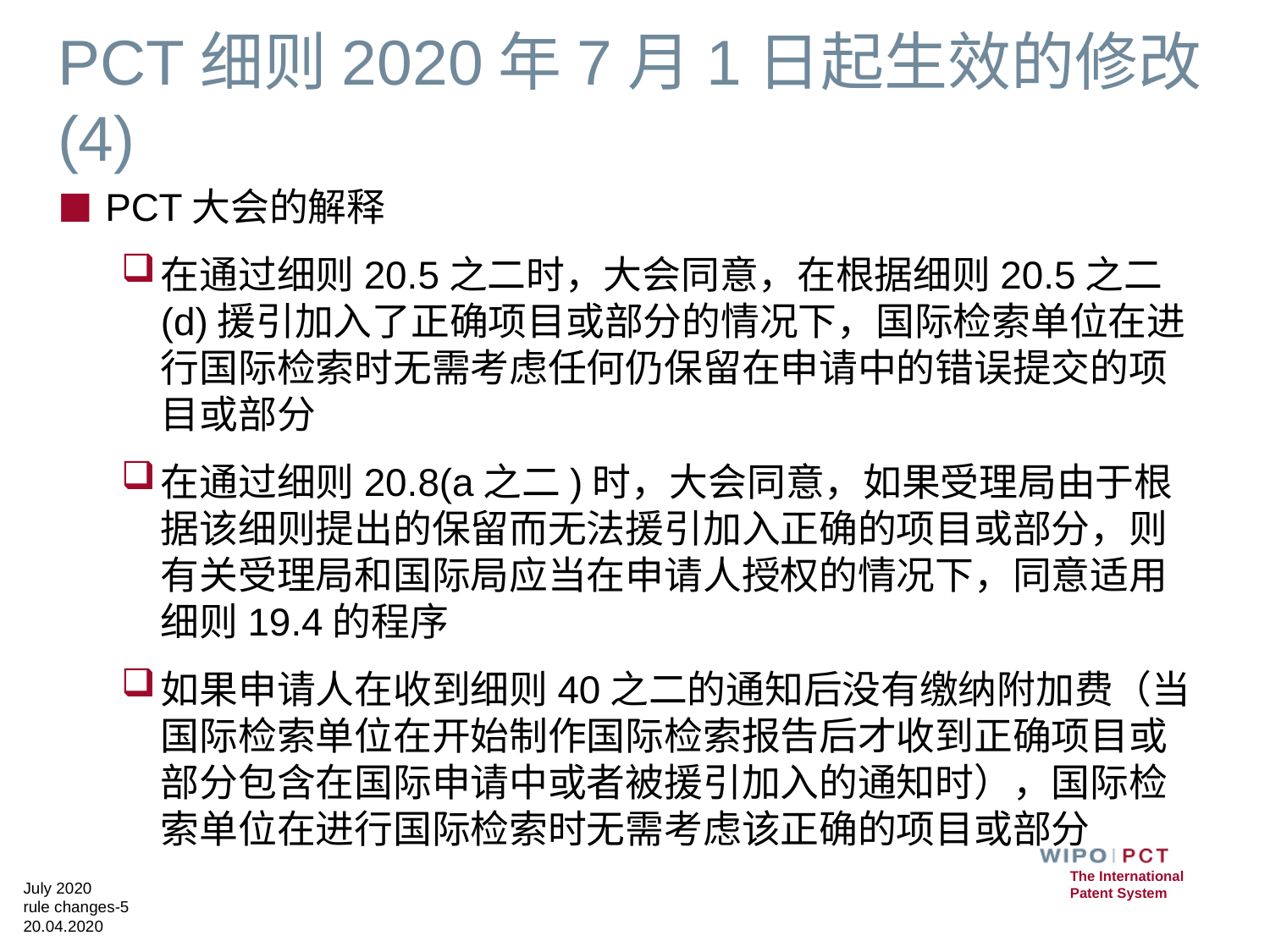

# PCT细则2020年7月1日起生效的修改(4)
PCT大会的解释
在通过细则20.5之二时，大会同意，在根据细则20.5之二(d)援引加入了正确项目或部分的情况下，国际检索单位在进行国际检索时无需考虑任何仍保留在申请中的错误提交的项目或部分
在通过细则20.8(a之二)时，大会同意，如果受理局由于根据该细则提出的保留而无法援引加入正确的项目或部分，则有关受理局和国际局应当在申请人授权的情况下，同意适用细则19.4的程序
如果申请人在收到细则40之二的通知后没有缴纳附加费（当国际检索单位在开始制作国际检索报告后才收到正确项目或部分包含在国际申请中或者被援引加入的通知时），国际检索单位在进行国际检索时无需考虑该正确的项目或部分